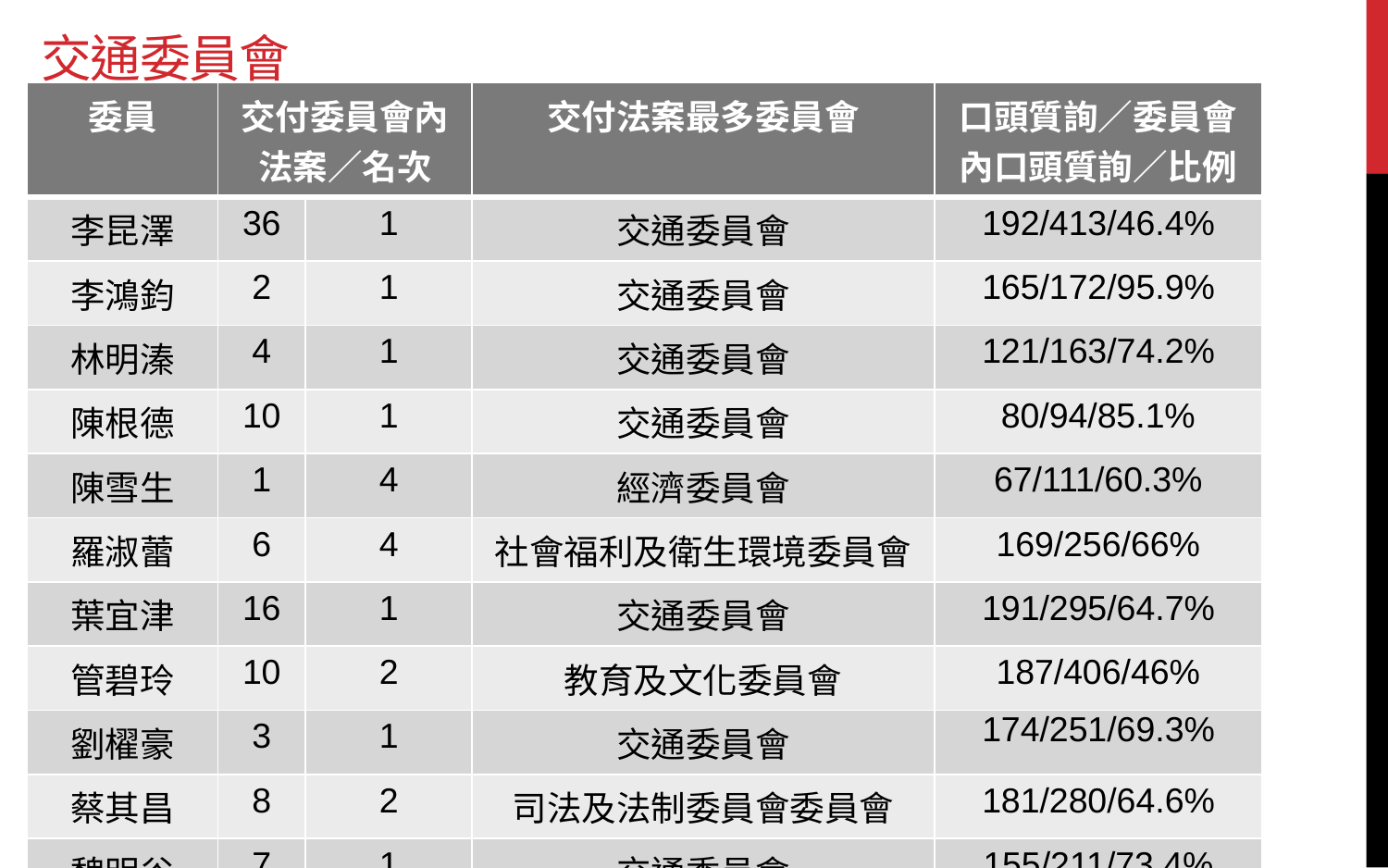

# 交通委員會
| 委員 | 交付委員會內法案／名次 |  | 交付法案最多委員會 | 口頭質詢／委員會內口頭質詢／比例 |
| --- | --- | --- | --- | --- |
| 李昆澤 | 36 | 1 | 交通委員會 | 192/413/46.4% |
| 李鴻鈞 | 2 | 1 | 交通委員會 | 165/172/95.9% |
| 林明溱 | 4 | 1 | 交通委員會 | 121/163/74.2% |
| 陳根德 | 10 | 1 | 交通委員會 | 80/94/85.1% |
| 陳雪生 | 1 | 4 | 經濟委員會 | 67/111/60.3% |
| 羅淑蕾 | 6 | 4 | 社會福利及衛生環境委員會 | 169/256/66% |
| 葉宜津 | 16 | 1 | 交通委員會 | 191/295/64.7% |
| 管碧玲 | 10 | 2 | 教育及文化委員會 | 187/406/46% |
| 劉櫂豪 | 3 | 1 | 交通委員會 | 174/251/69.3% |
| 蔡其昌 | 8 | 2 | 司法及法制委員會委員會 | 181/280/64.6% |
| 魏明谷 | 7 | 1 | 交通委員會 | 155/211/73.4% |
| 楊麗環 | 3 | 2 | 社會福利及衛生環境委員會 | 182/279/65.2% |